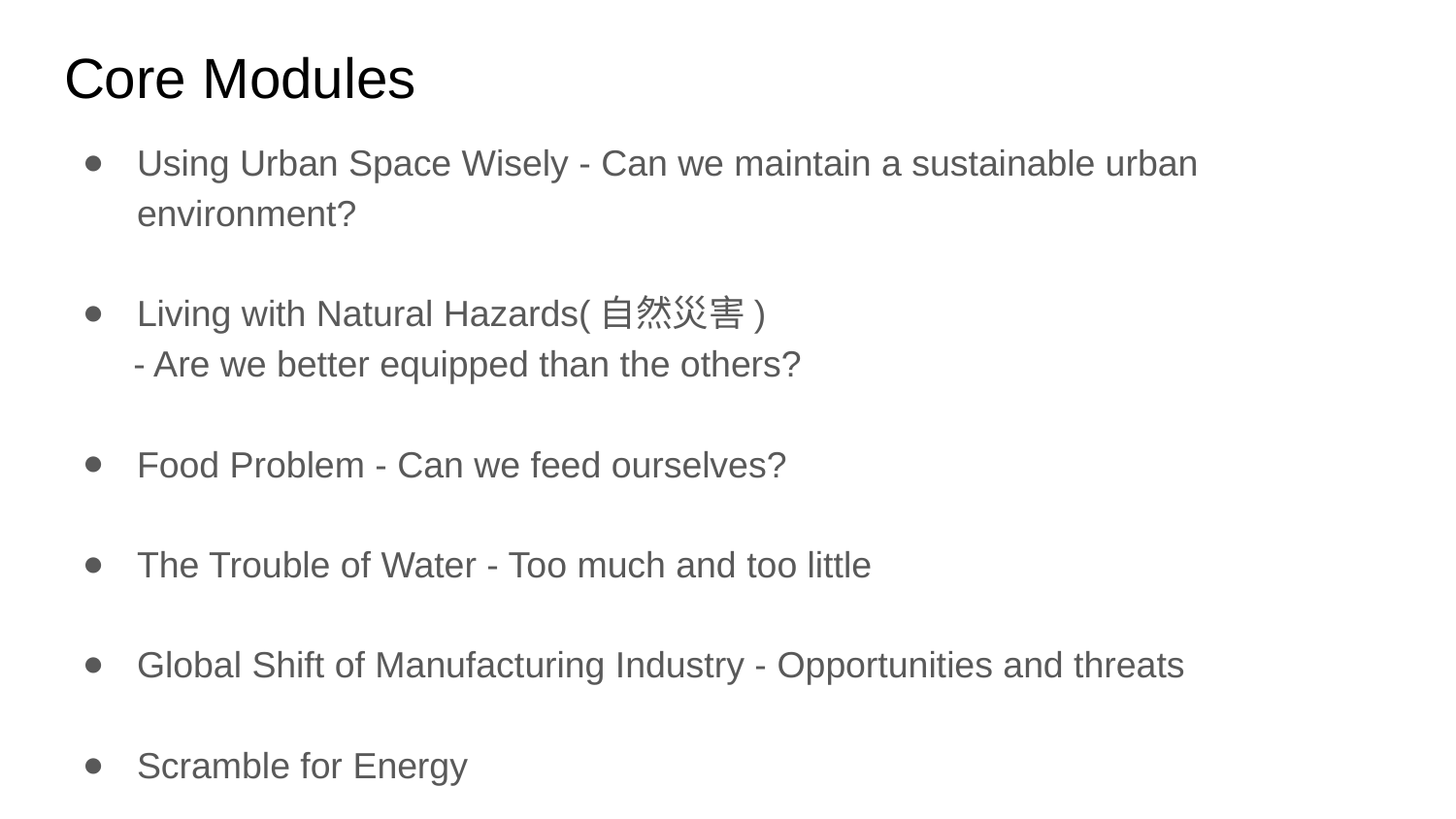

# Core Modules
Using Urban Space Wisely - Can we maintain a sustainable urban environment?

Living with Natural Hazards(自然災害)
     - Are we better equipped than the others?

Food Problem - Can we feed ourselves?

The Trouble of Water - Too much and too little

Global Shift of Manufacturing Industry - Opportunities and threats

Scramble for Energy